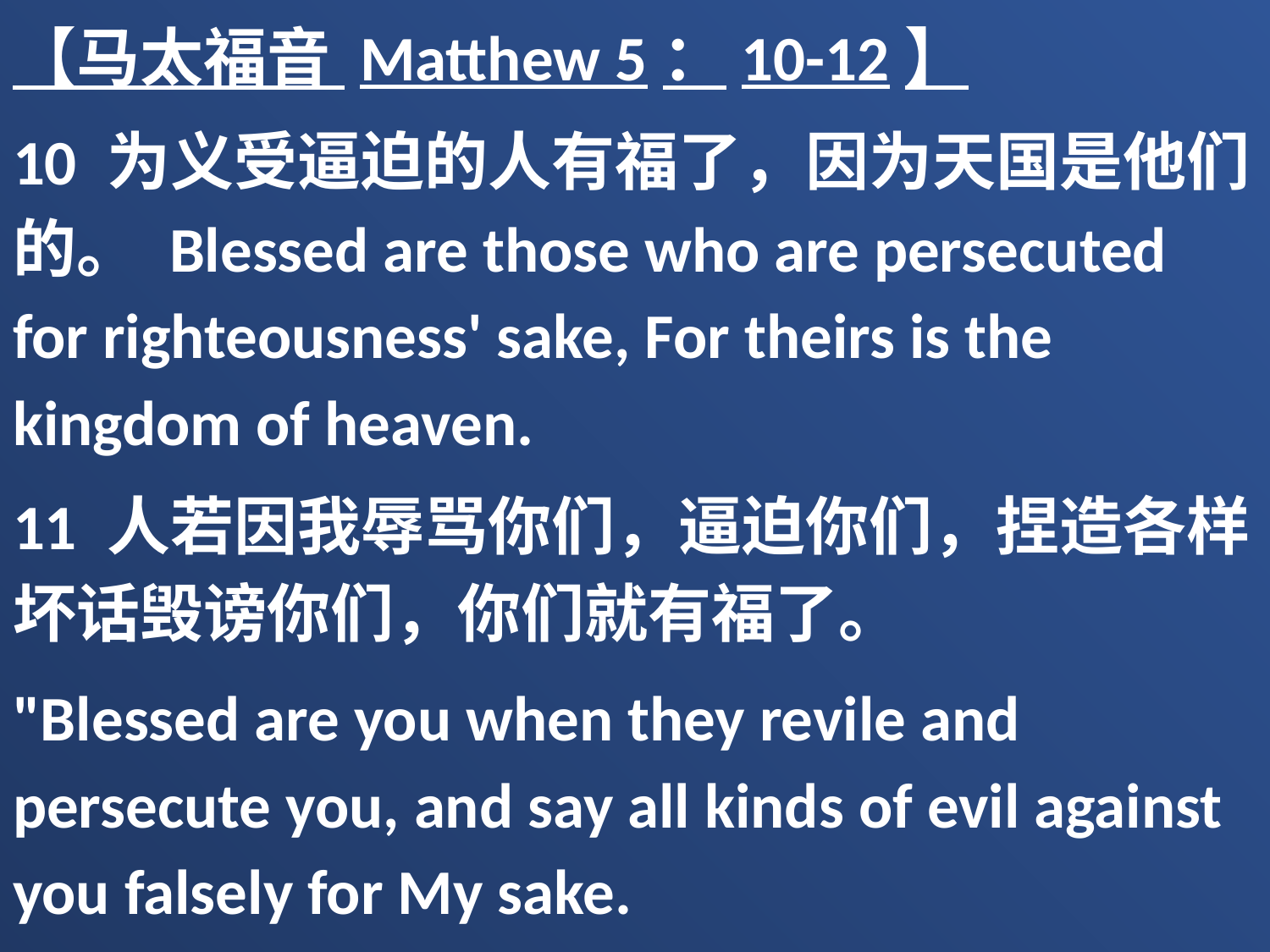

【马太福音 Matthew 5：10-12】
10 为义受逼迫的人有福了，因为天国是他们的。 Blessed are those who are persecuted for righteousness' sake, For theirs is the kingdom of heaven.
11 人若因我辱骂你们，逼迫你们，捏造各样坏话毁谤你们，你们就有福了。
"Blessed are you when they revile and persecute you, and say all kinds of evil against you falsely for My sake.